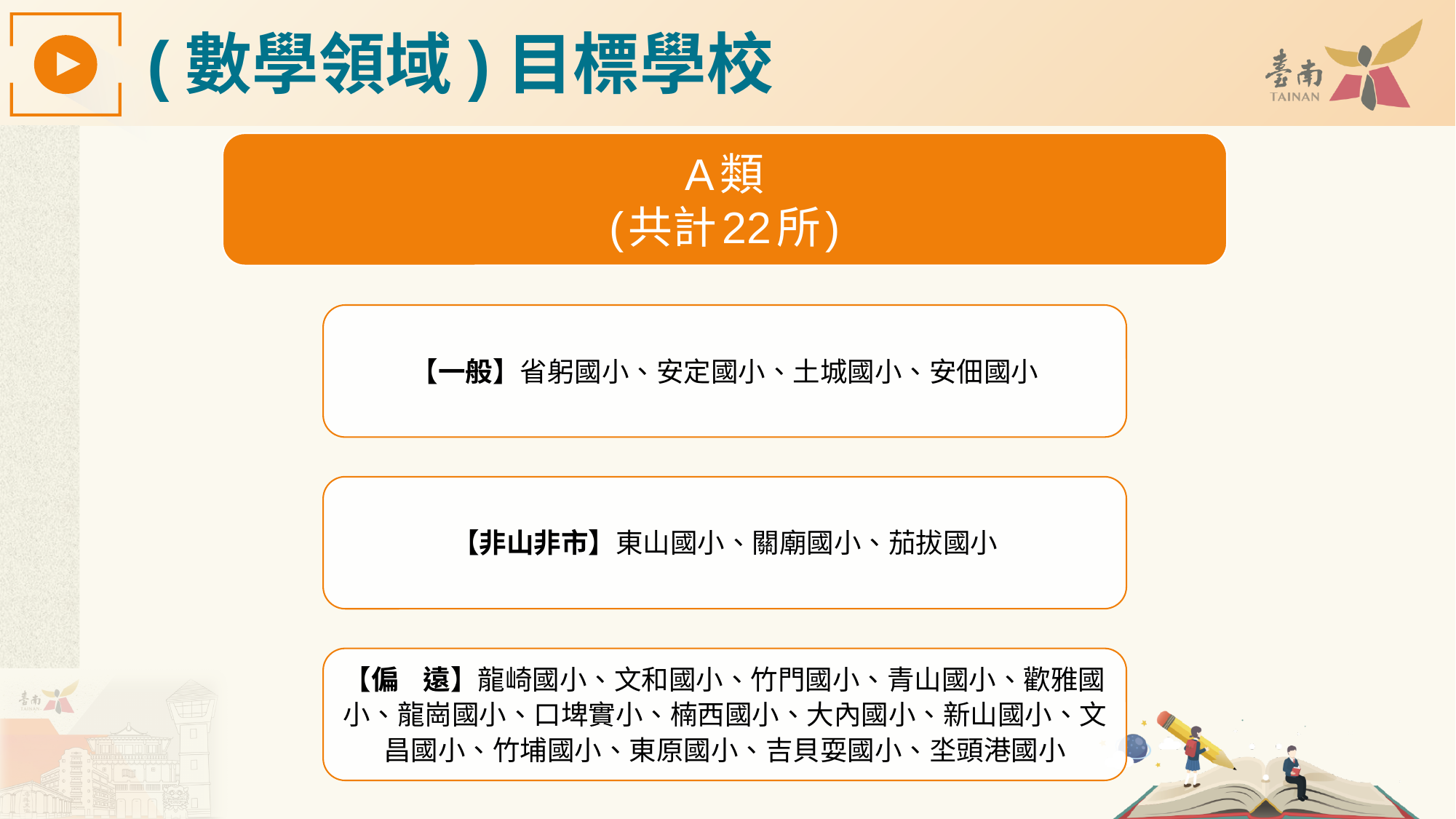

(數學領域)目標學校

A類
(共計22所)
【一般】省躬國小、安定國小、土城國小、安佃國小
【非山非市】東山國小、關廟國小、茄拔國小
【偏    遠】龍崎國小、文和國小、竹門國小、青山國小、歡雅國小、龍崗國小、口埤實小、楠西國小、大內國小、新山國小、文昌國小、竹埔國小、東原國小、吉貝耍國小、坔頭港國小